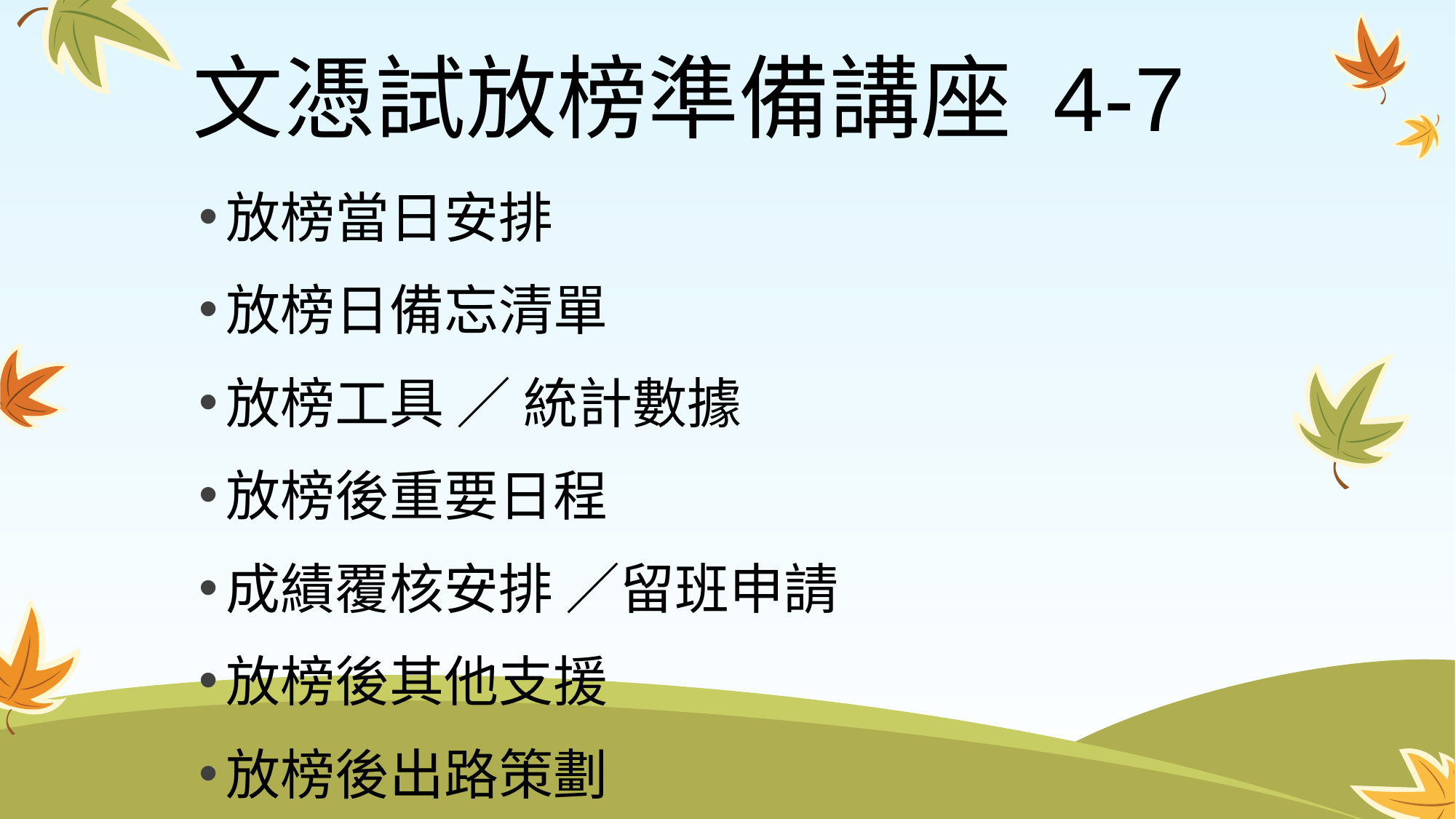

# 文憑試放榜準備講座 4-7
放榜當日安排
放榜日備忘清單
放榜工具 ／ 統計數據
放榜後重要日程
成績覆核安排 ／留班申請
放榜後其他支援
放榜後出路策劃